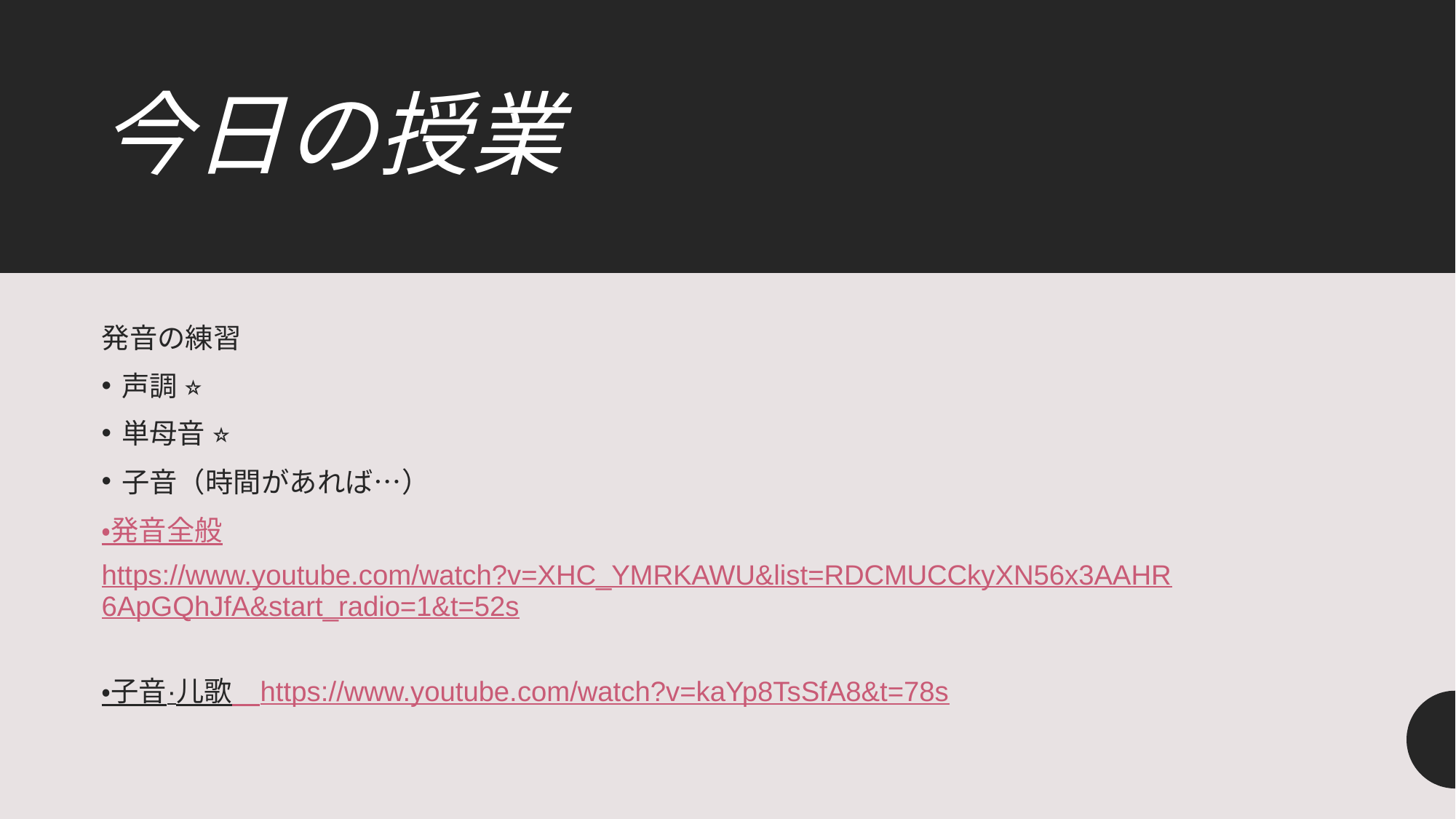

# 今日の授業
発音の練習
声調 ⭐
単母音 ⭐
子音（時間があれば…）
・発音全般https://www.youtube.com/watch?v=XHC_YMRKAWU&list=RDCMUCCkyXN56x3AAHR6ApGQhJfA&start_radio=1&t=52s
・子音·儿歌　https://www.youtube.com/watch?v=kaYp8TsSfA8&t=78s